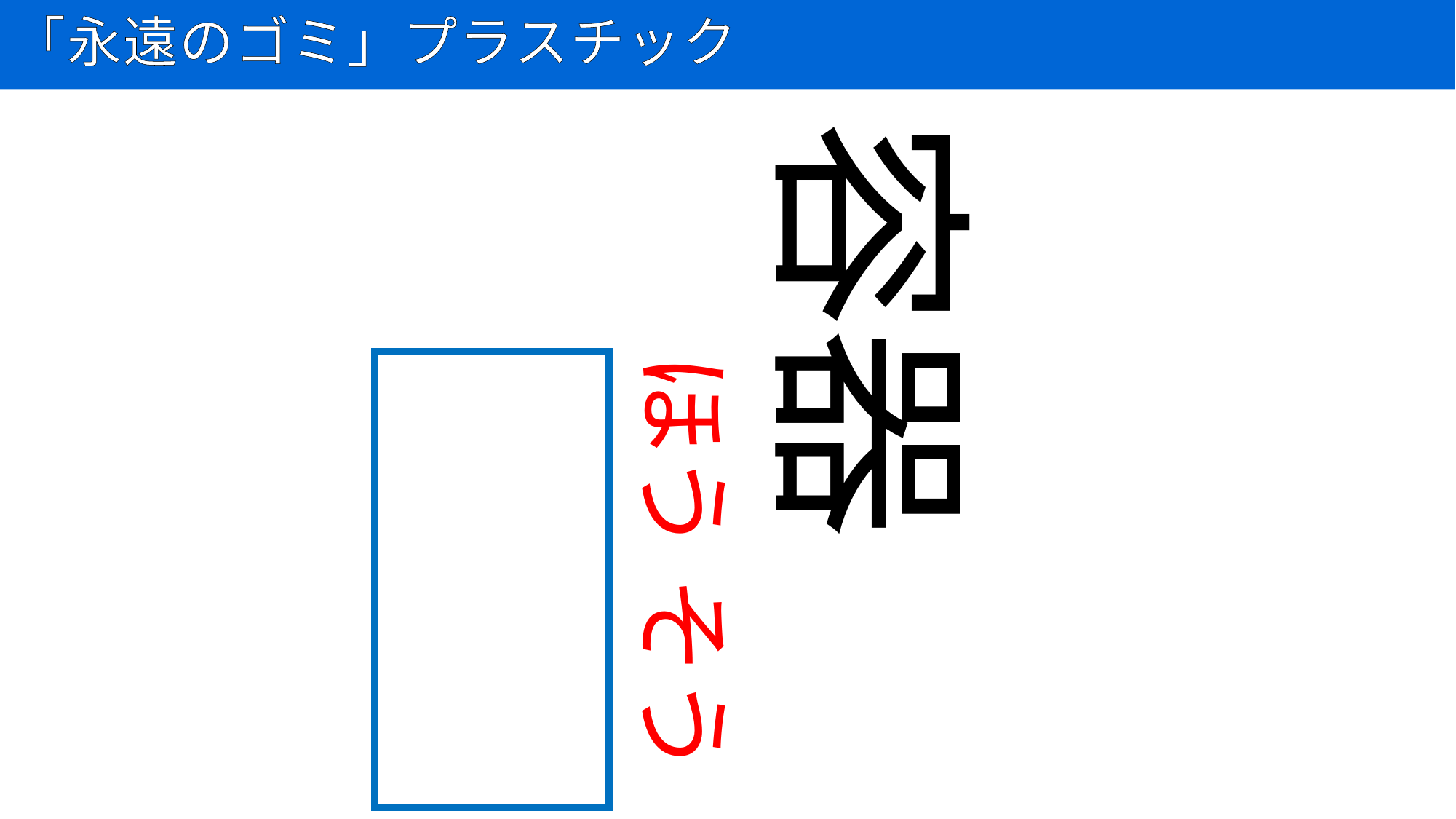

# 「永遠のゴミ」プラスチック
23
容器
ほう そう

包装